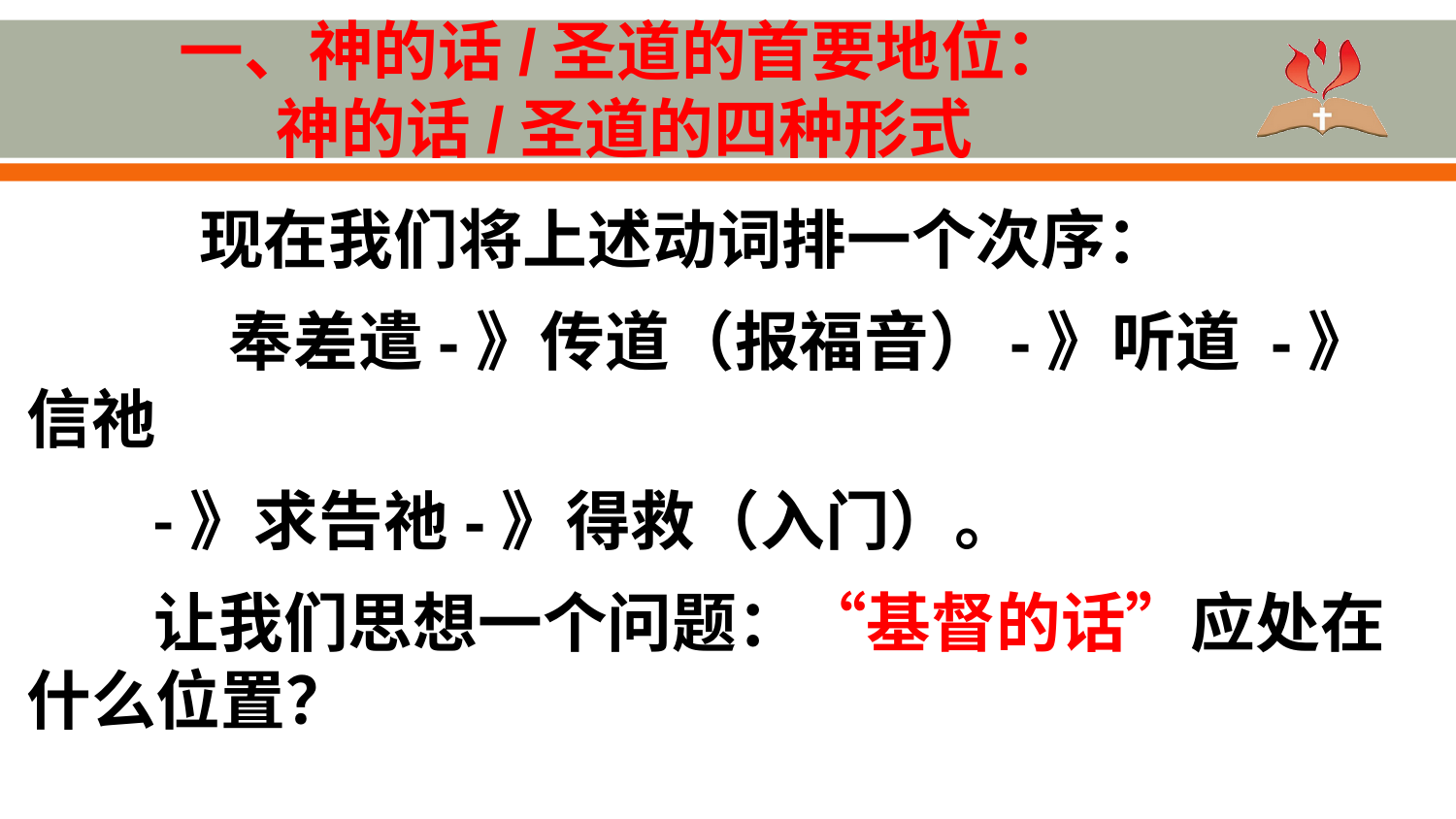

# 一、神的话/圣道的首要地位： 神的话/圣道的四种形式
  现在我们将上述动词排一个次序：
    奉差遣-》传道（报福音）-》听道 -》信祂
-》求告祂-》得救（入门）。
让我们思想一个问题：“基督的话”应处在什么位置？

8